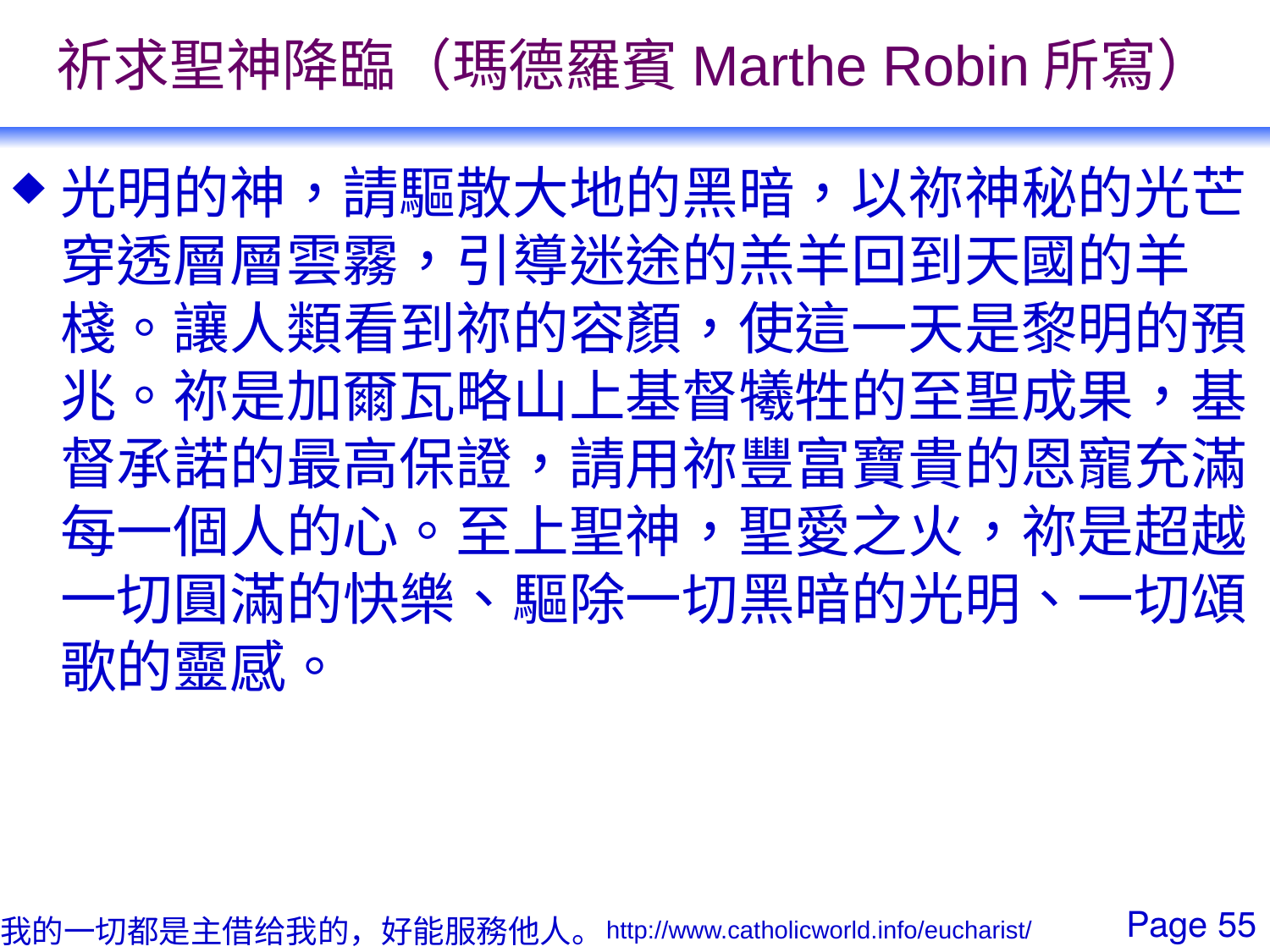

# 祈求聖神降臨（瑪德羅賓Marthe Robin所寫）
光明的神，請驅散大地的黑暗，以祢神秘的光芒穿透層層雲霧，引導迷途的羔羊回到天國的羊棧。讓人類看到祢的容顏，使這一天是黎明的預兆。祢是加爾瓦略山上基督犧牲的至聖成果，基督承諾的最高保證，請用祢豐富寶貴的恩寵充滿每一個人的心。至上聖神，聖愛之火，祢是超越一切圓滿的快樂、驅除一切黑暗的光明、一切頌歌的靈感。